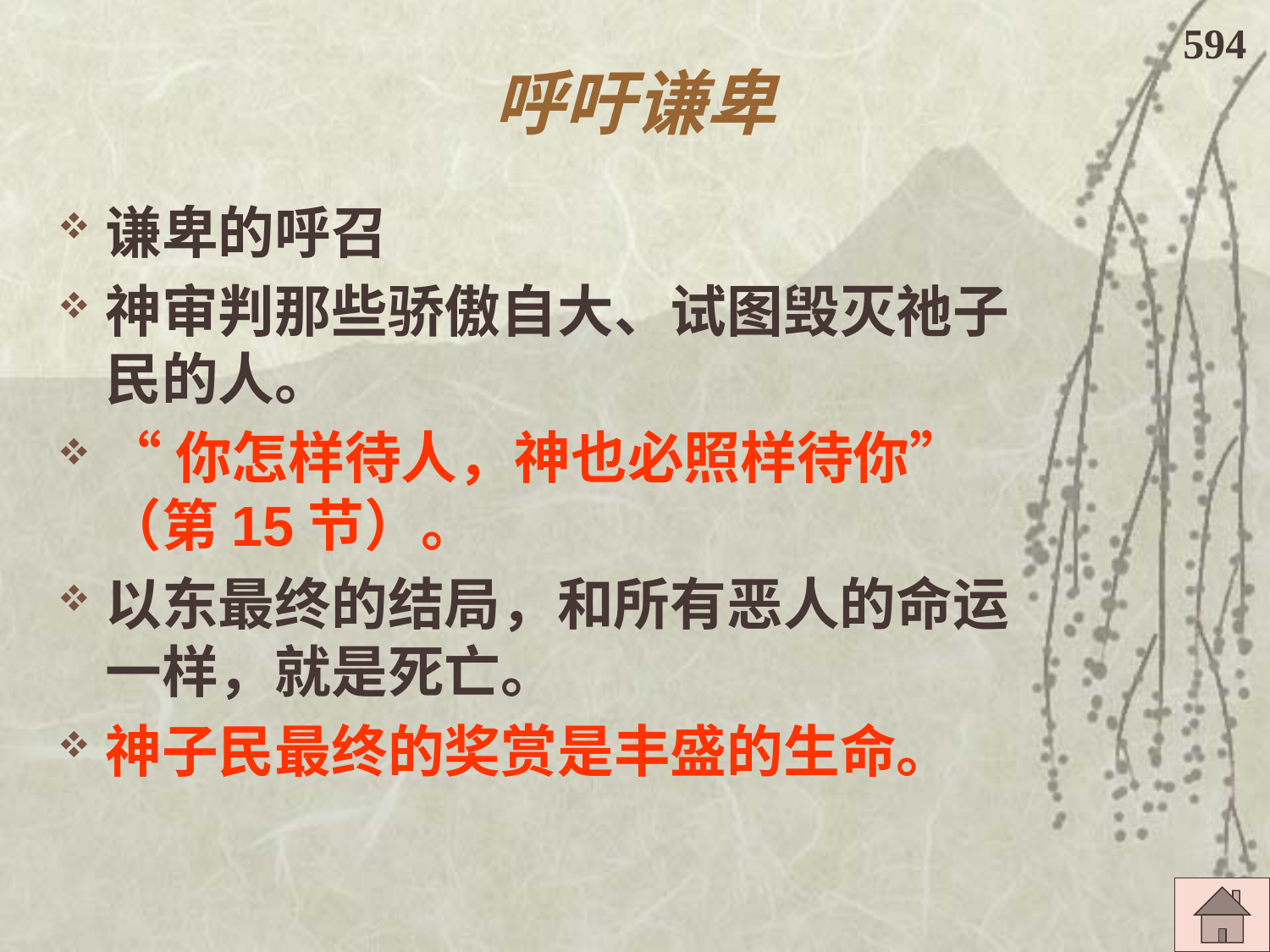

594
# 呼吁谦卑
谦卑的呼召
神审判那些骄傲自大、试图毁灭祂子民的人。
“你怎样待人，神也必照样待你”（第15节）。
以东最终的结局，和所有恶人的命运一样，就是死亡。
神子民最终的奖赏是丰盛的生命。